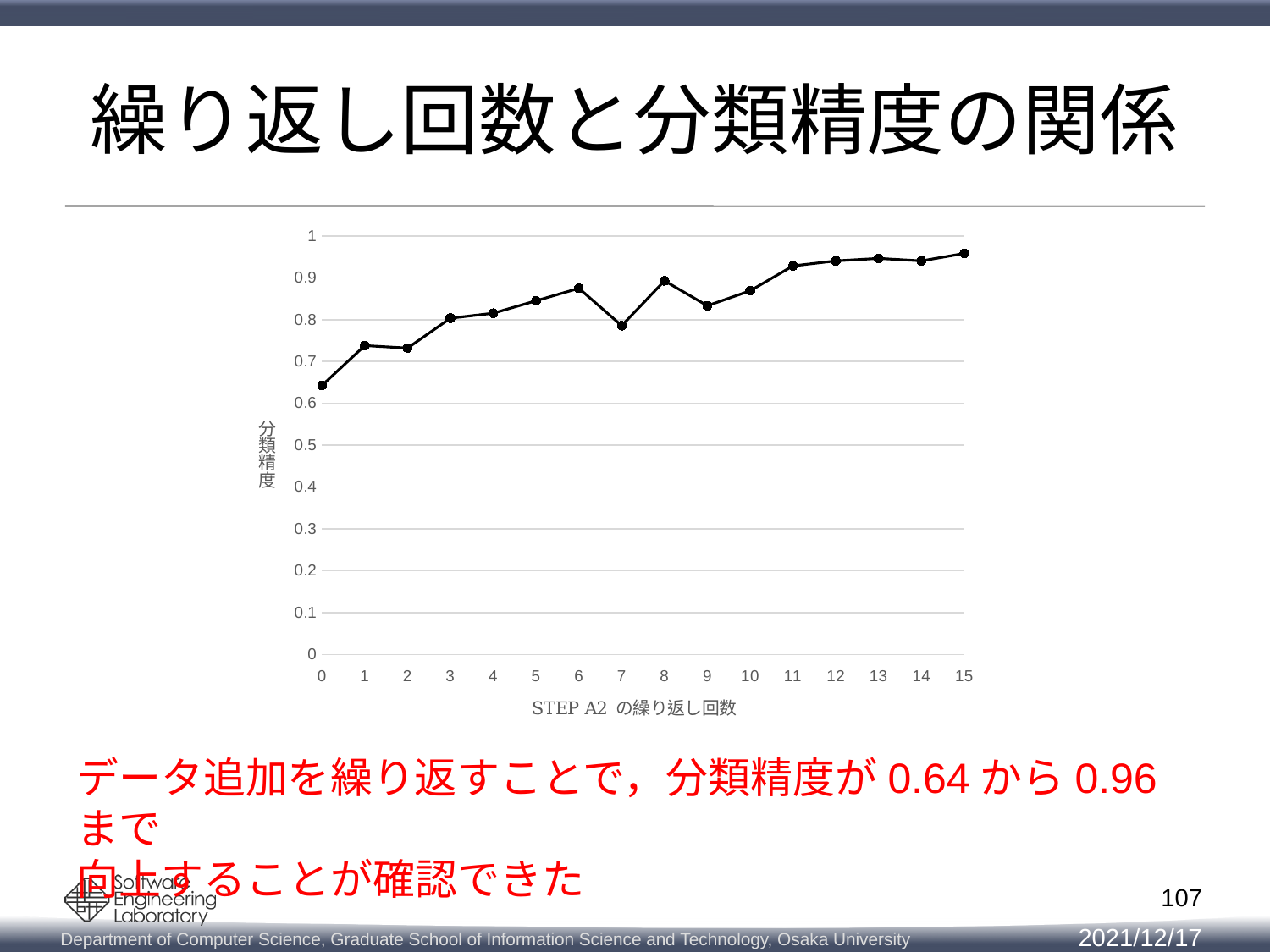

# 繰り返し回数と分類精度の関係

### Chart

| Category |  |
|---|---|
データ追加を繰り返すことで，分類精度が0.64から0.96まで
向上することが確認できた
107
2021/12/17